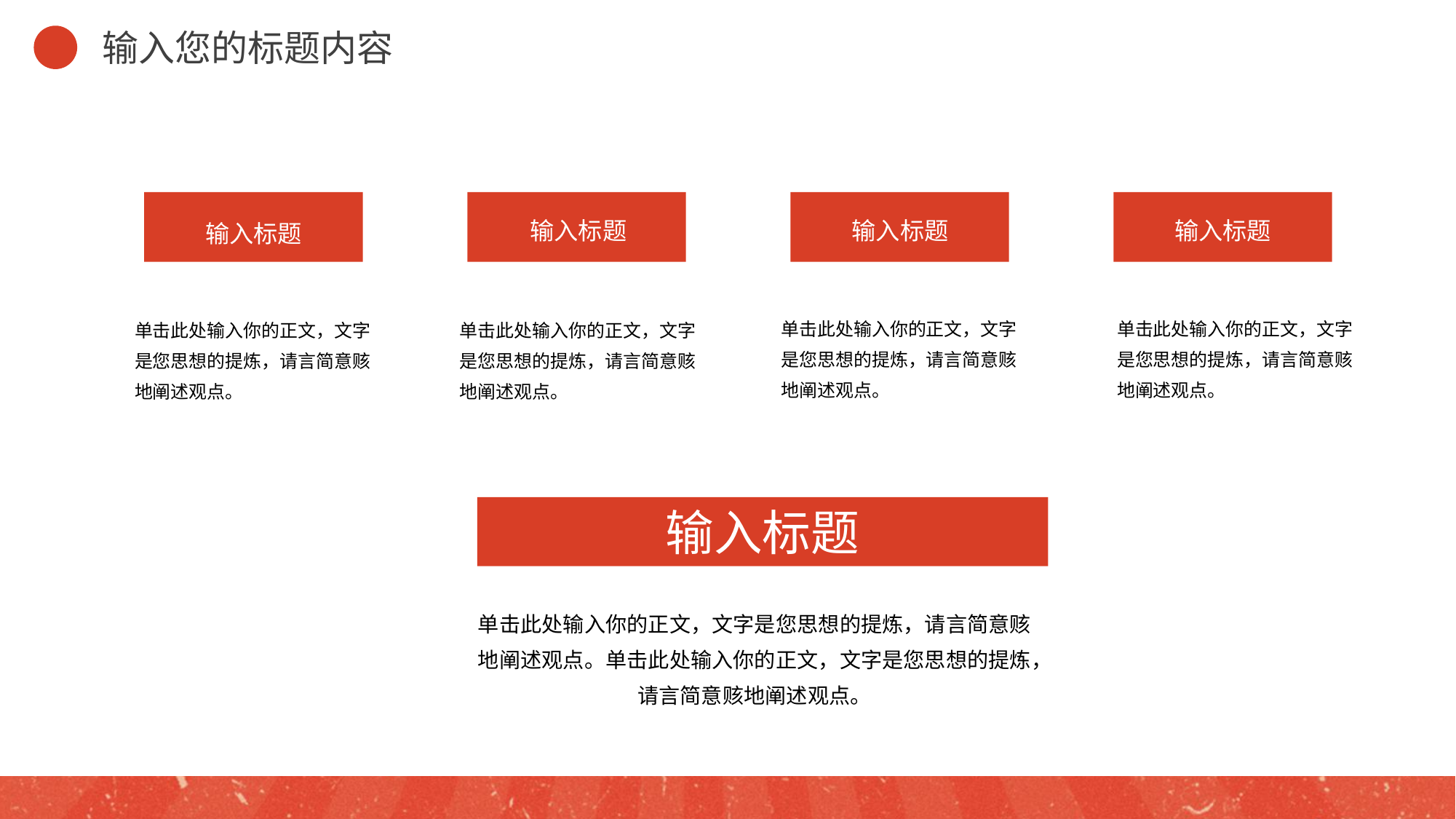

输入您的标题内容

输入标题
输入标题
输入标题
输入标题
单击此处输入你的正文，文字是您思想的提炼，请言简意赅地阐述观点。
单击此处输入你的正文，文字是您思想的提炼，请言简意赅地阐述观点。
单击此处输入你的正文，文字是您思想的提炼，请言简意赅地阐述观点。
单击此处输入你的正文，文字是您思想的提炼，请言简意赅地阐述观点。
输入标题
单击此处输入你的正文，文字是您思想的提炼，请言简意赅地阐述观点。单击此处输入你的正文，文字是您思想的提炼，请言简意赅地阐述观点。